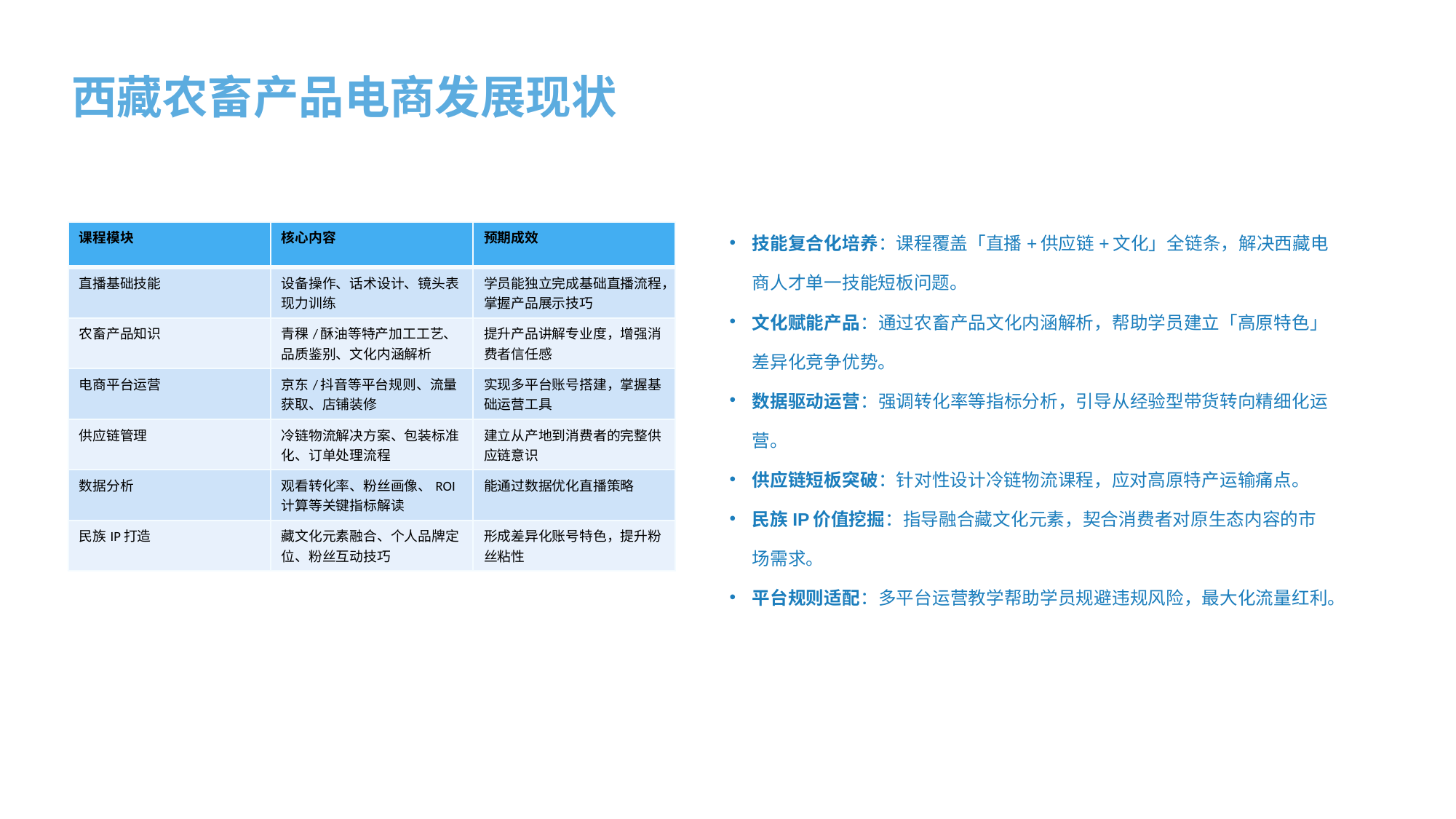

西藏农畜产品电商发展现状
技能复合化培养：课程覆盖「直播+供应链+文化」全链条，解决西藏电商人才单一技能短板问题。
文化赋能产品：通过农畜产品文化内涵解析，帮助学员建立「高原特色」差异化竞争优势。
数据驱动运营：强调转化率等指标分析，引导从经验型带货转向精细化运营。
供应链短板突破：针对性设计冷链物流课程，应对高原特产运输痛点。
民族IP价值挖掘：指导融合藏文化元素，契合消费者对原生态内容的市场需求。
平台规则适配：多平台运营教学帮助学员规避违规风险，最大化流量红利。
| 课程模块 | 核心内容 | 预期成效 |
| --- | --- | --- |
| 直播基础技能 | 设备操作、话术设计、镜头表现力训练 | 学员能独立完成基础直播流程，掌握产品展示技巧 |
| 农畜产品知识 | 青稞/酥油等特产加工工艺、品质鉴别、文化内涵解析 | 提升产品讲解专业度，增强消费者信任感 |
| 电商平台运营 | 京东/抖音等平台规则、流量获取、店铺装修 | 实现多平台账号搭建，掌握基础运营工具 |
| 供应链管理 | 冷链物流解决方案、包装标准化、订单处理流程 | 建立从产地到消费者的完整供应链意识 |
| 数据分析 | 观看转化率、粉丝画像、ROI计算等关键指标解读 | 能通过数据优化直播策略 |
| 民族IP打造 | 藏文化元素融合、个人品牌定位、粉丝互动技巧 | 形成差异化账号特色，提升粉丝粘性 |